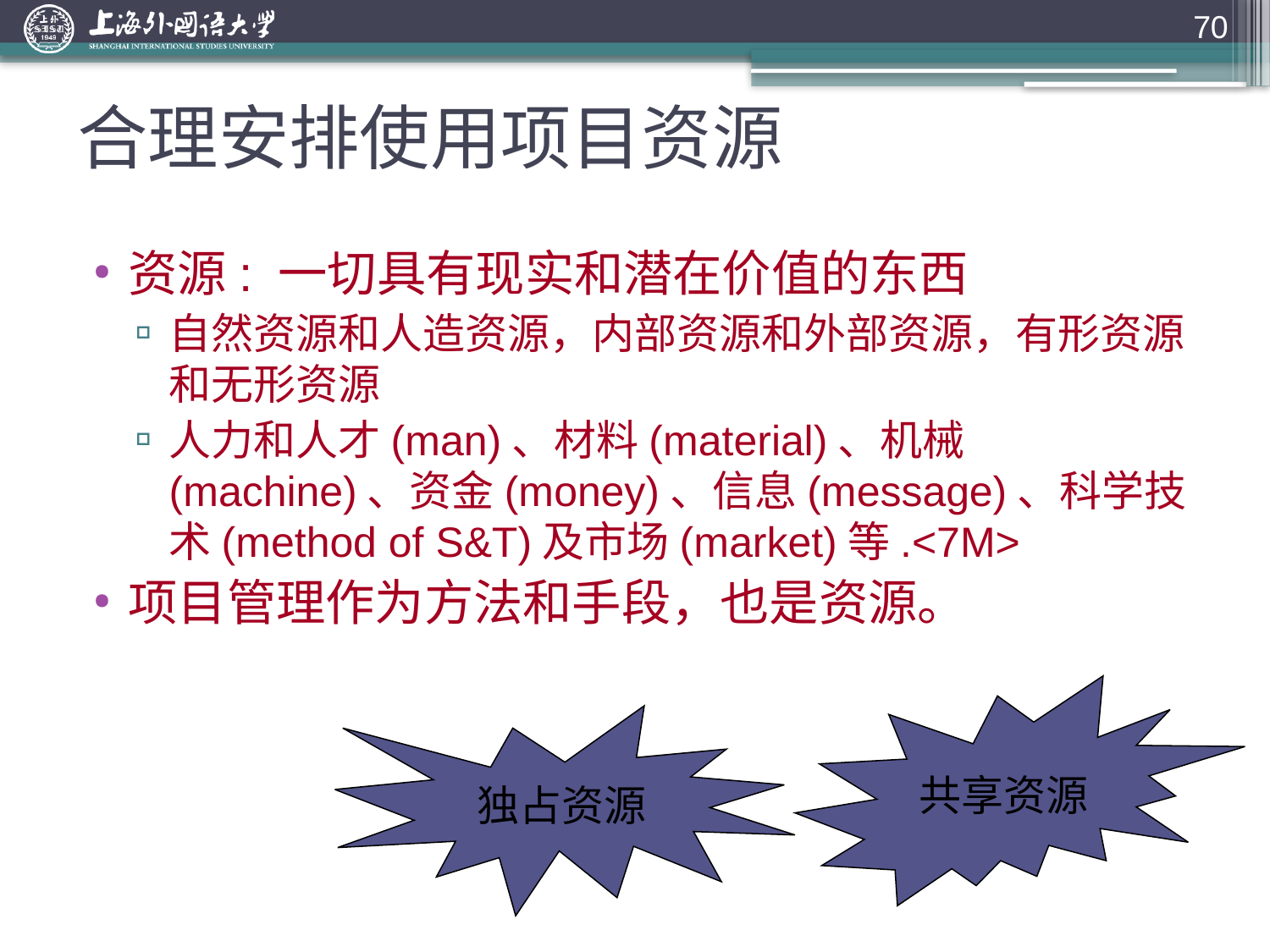

70
# 合理安排使用项目资源
资源: 一切具有现实和潜在价值的东西
自然资源和人造资源，内部资源和外部资源，有形资源和无形资源
人力和人才(man)、材料(material)、机械(machine)、资金(money)、信息(message)、科学技术(method of S&T)及市场(market)等.<7M>
项目管理作为方法和手段，也是资源。
共享资源
独占资源